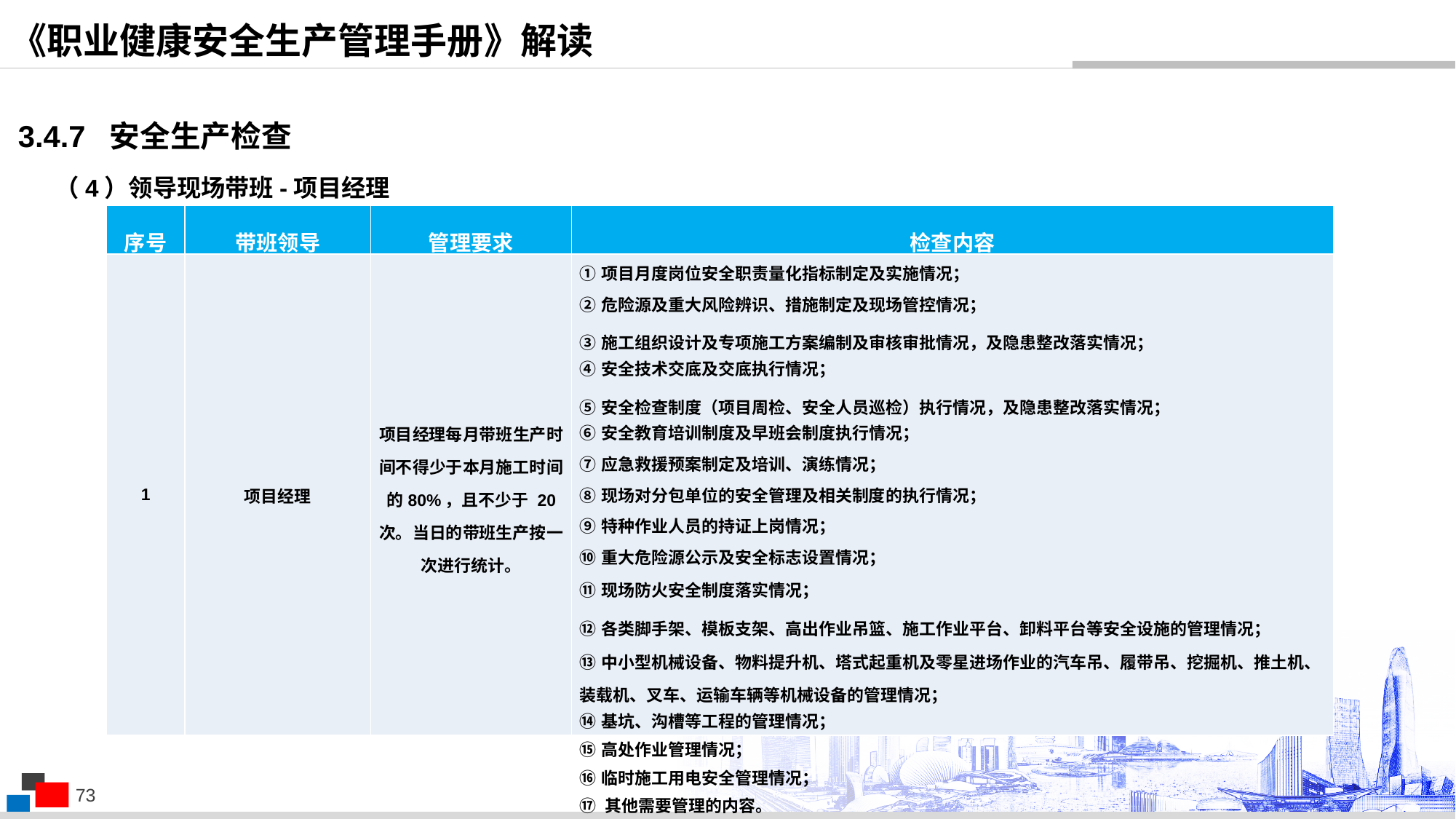

《职业健康安全生产管理手册》解读
3.4.7  安全生产检查
（4）领导现场带班-项目经理
| 序号 | 带班领导 | 管理要求 | 检查内容 |
| --- | --- | --- | --- |
| 1 | 项目经理 | 项目经理每月带班生产时间不得少于本月施工时间的80%，且不少于 20 次。当日的带班生产按一次进行统计。 | ①项目月度岗位安全职责量化指标制定及实施情况； ②危险源及重大风险辨识、措施制定及现场管控情况； ③施工组织设计及专项施工方案编制及审核审批情况，及隐患整改落实情况； ④安全技术交底及交底执行情况； ⑤安全检查制度（项目周检、安全人员巡检）执行情况，及隐患整改落实情况； ⑥安全教育培训制度及早班会制度执行情况； ⑦应急救援预案制定及培训、演练情况； ⑧现场对分包单位的安全管理及相关制度的执行情况； ⑨特种作业人员的持证上岗情况； ⑩重大危险源公示及安全标志设置情况； ⑪现场防火安全制度落实情况； ⑫各类脚手架、模板支架、高出作业吊篮、施工作业平台、卸料平台等安全设施的管理情况； ⑬中小型机械设备、物料提升机、塔式起重机及零星进场作业的汽车吊、履带吊、挖掘机、推土机、装载机、叉车、运输车辆等机械设备的管理情况； ⑭基坑、沟槽等工程的管理情况； ⑮高处作业管理情况； ⑯临时施工用电安全管理情况； ⑰ 其他需要管理的内容。 |